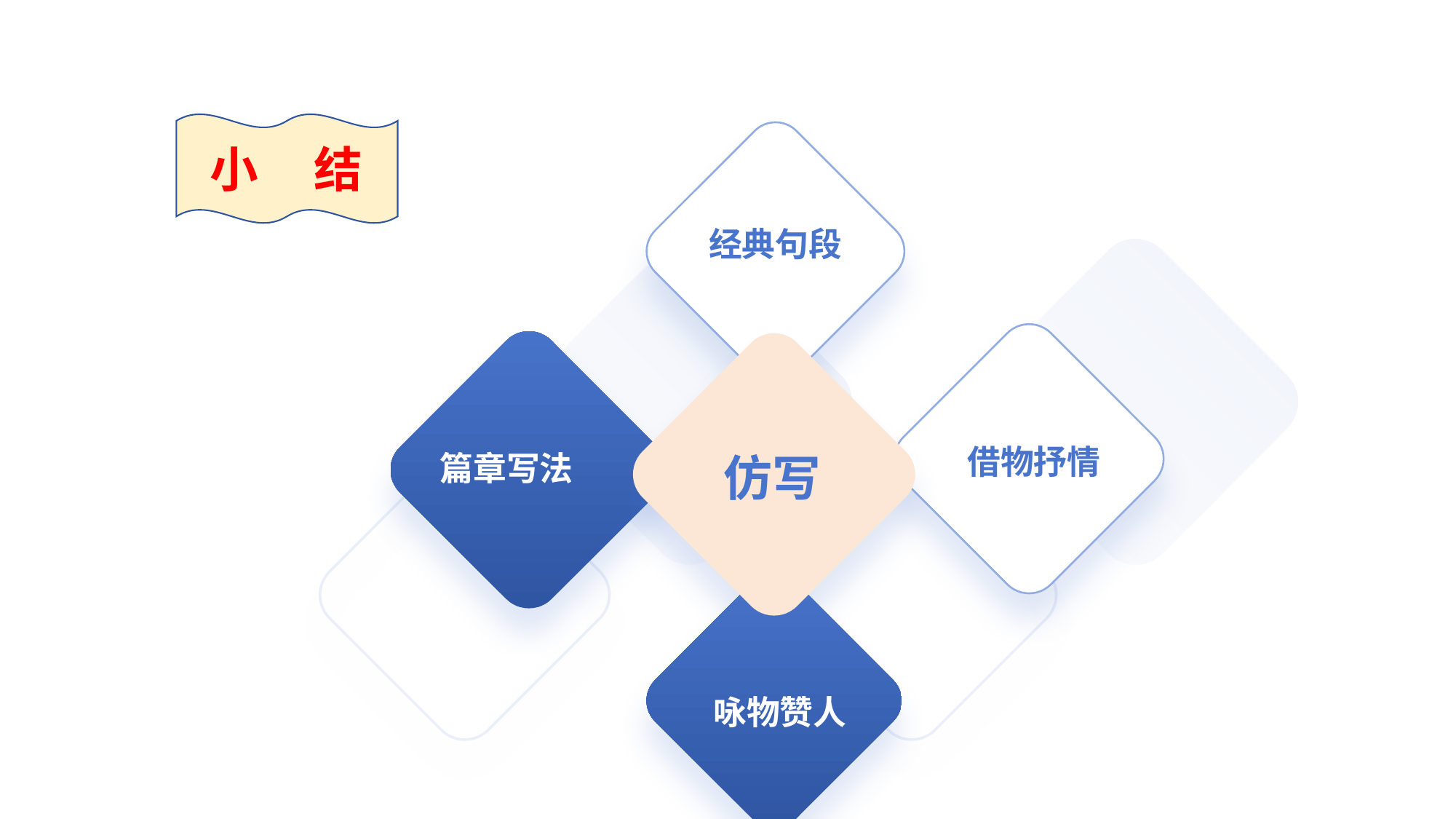

小     结

经典句段

借物抒情
篇章写法

仿写

咏物赞人